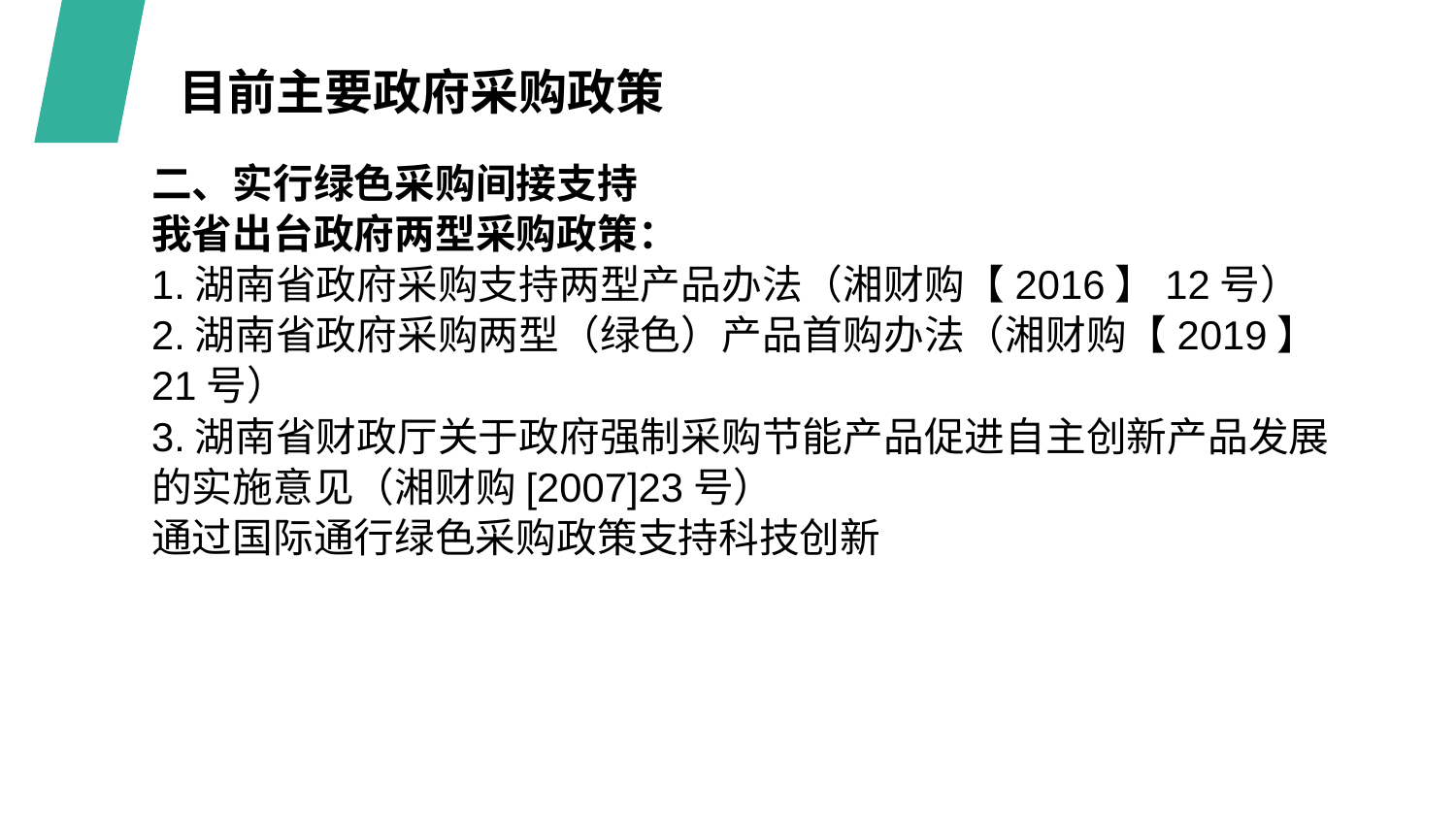

目前主要政府采购政策
二、实行绿色采购间接支持
我省出台政府两型采购政策：
1.湖南省政府采购支持两型产品办法（湘财购【2016】12号）
2.湖南省政府采购两型（绿色）产品首购办法（湘财购【2019】21号）
3.湖南省财政厅关于政府强制采购节能产品促进自主创新产品发展的实施意见（湘财购[2007]23号）
通过国际通行绿色采购政策支持科技创新